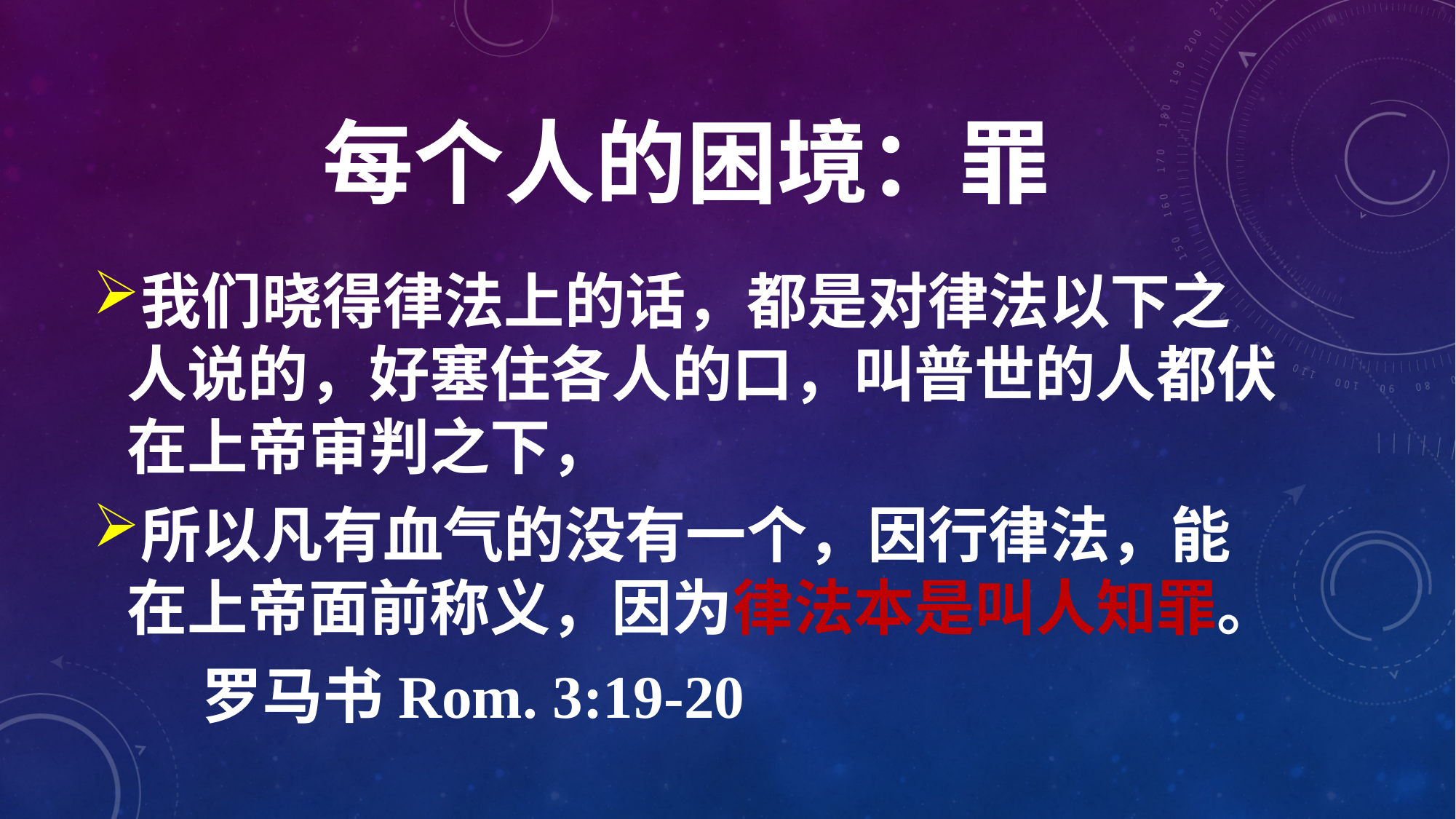

# 每个人的困境：罪
我们晓得律法上的话，都是对律法以下之人说的，好塞住各人的口，叫普世的人都伏在上帝审判之下，
所以凡有血气的没有一个，因行律法，能在上帝面前称义，因为律法本是叫人知罪。
	罗马书Rom. 3:19-20